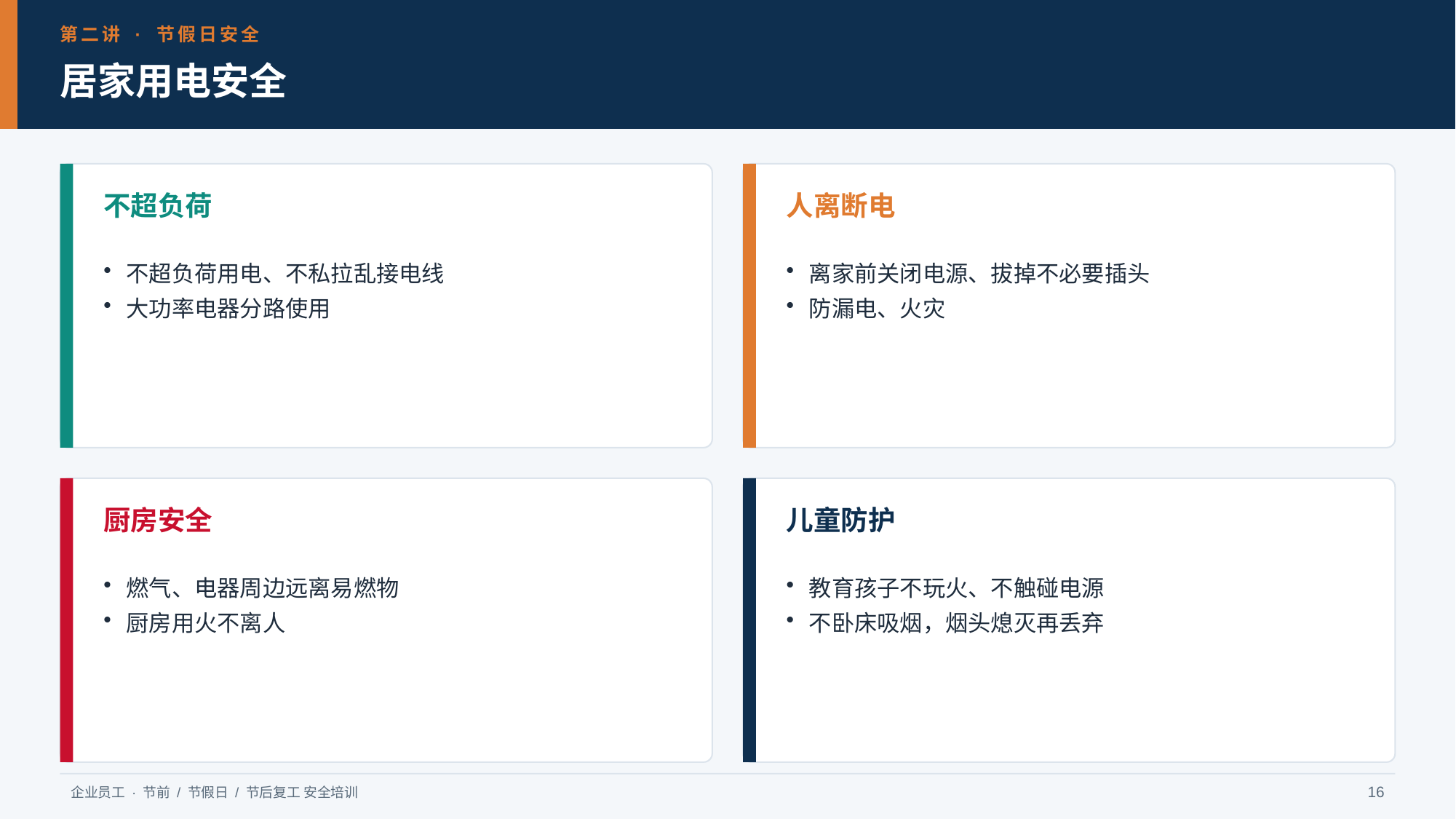

第二讲 · 节假日安全
居家用电安全

不超负荷
人离断电
不超负荷用电、不私拉乱接电线
大功率电器分路使用
离家前关闭电源、拔掉不必要插头
防漏电、火灾

厨房安全
儿童防护
燃气、电器周边远离易燃物
厨房用火不离人
教育孩子不玩火、不触碰电源
不卧床吸烟，烟头熄灭再丢弃

企业员工 · 节前 / 节假日 / 节后复工 安全培训
16